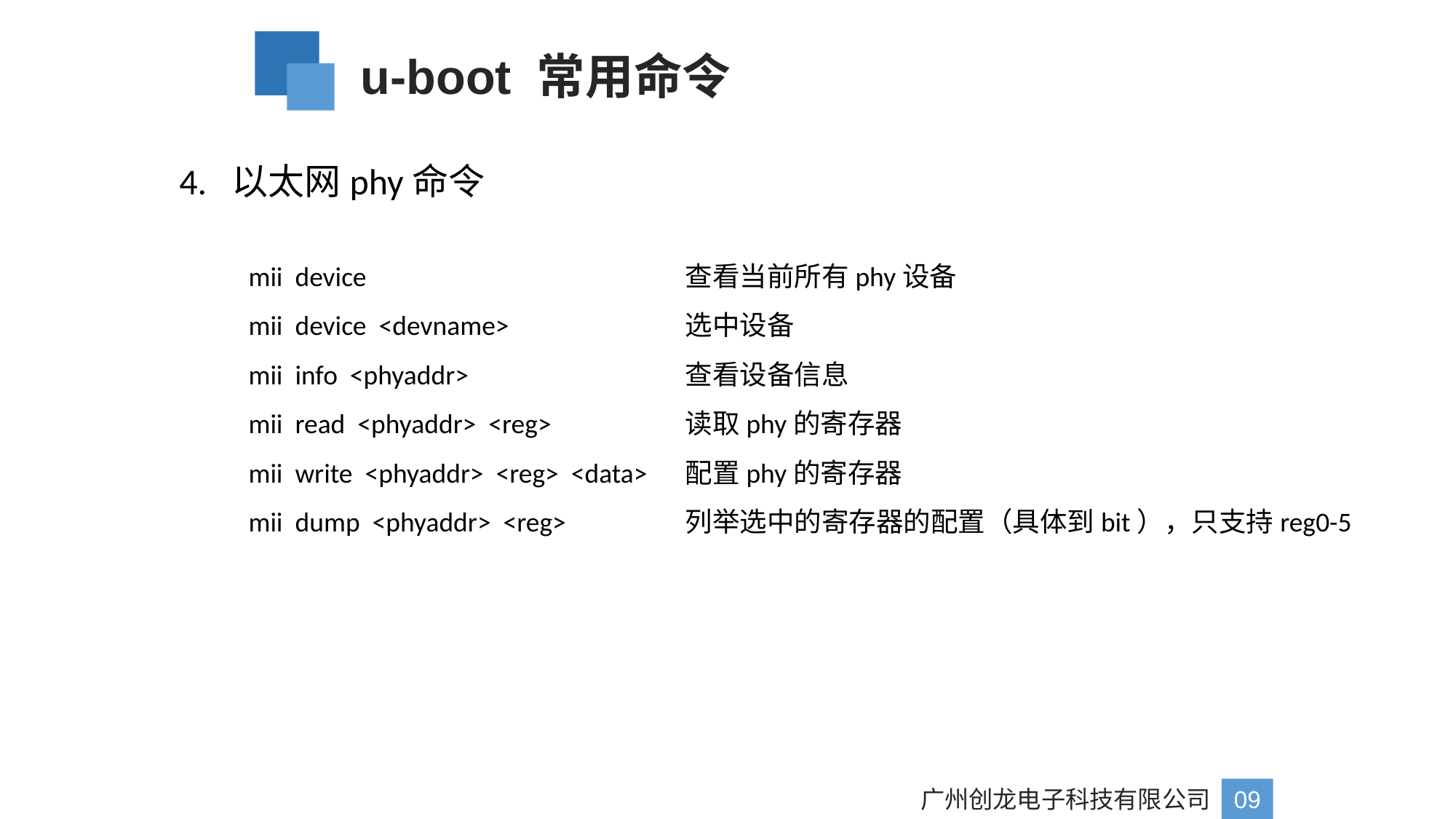

u-boot 常用命令
4.  以太网phy命令
mii  device			查看当前所有phy设备
mii  device  <devname> 		选中设备
mii  info  <phyaddr>		查看设备信息
mii  read  <phyaddr>  <reg>		读取phy的寄存器
mii  write  <phyaddr>  <reg>  <data>	配置phy的寄存器
mii  dump  <phyaddr>  <reg>		列举选中的寄存器的配置（具体到bit），只支持reg0-5
广州创龙电子科技有限公司
09